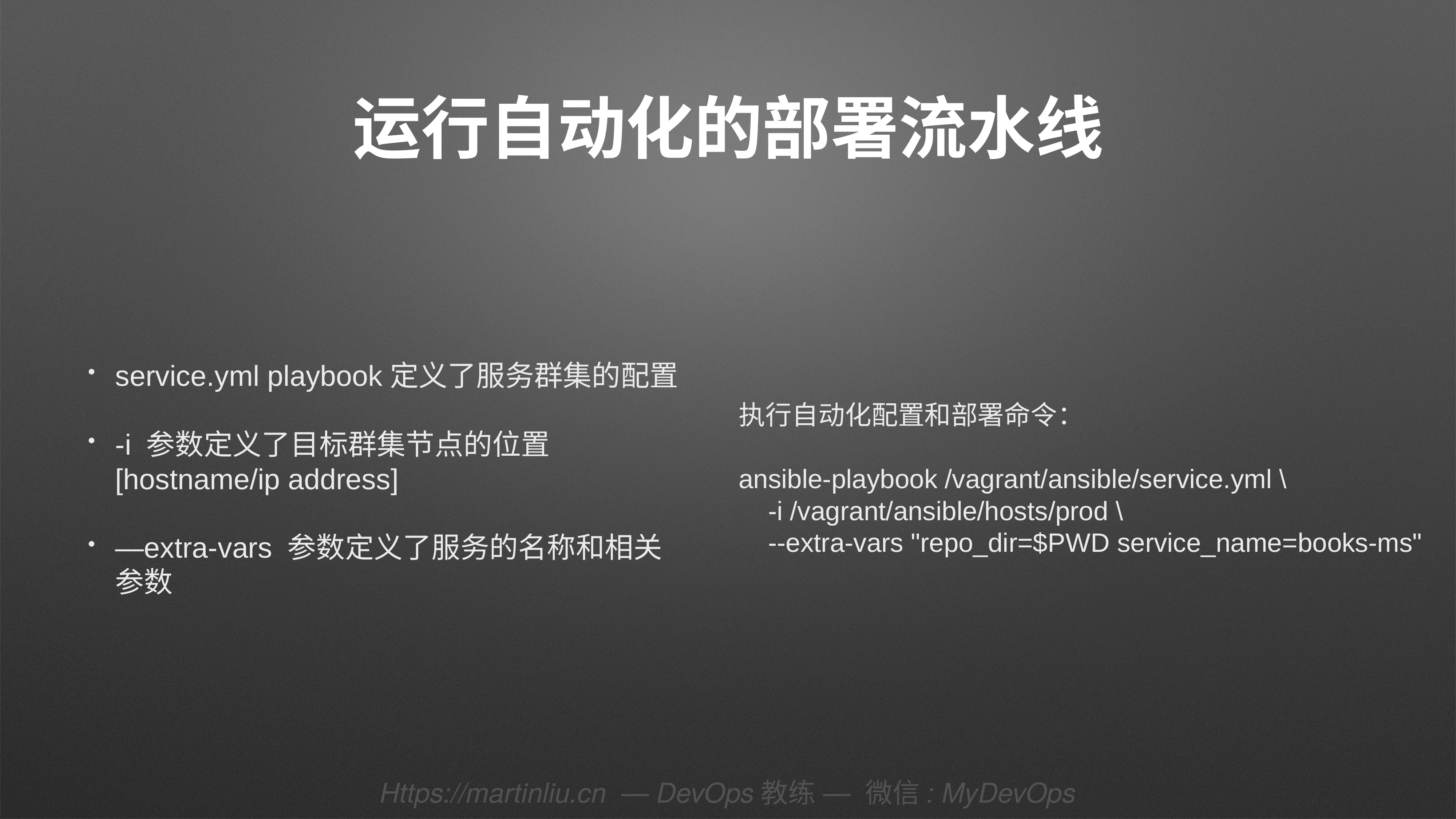

# 运行自动化的部署流水线
service.yml playbook定义了服务群集的配置
-i 参数定义了目标群集节点的位置[hostname/ip address]
—extra-vars 参数定义了服务的名称和相关参数
执行自动化配置和部署命令：

ansible-playbook /vagrant/ansible/service.yml \
    -i /vagrant/ansible/hosts/prod \
    --extra-vars "repo_dir=$PWD service_name=books-ms"